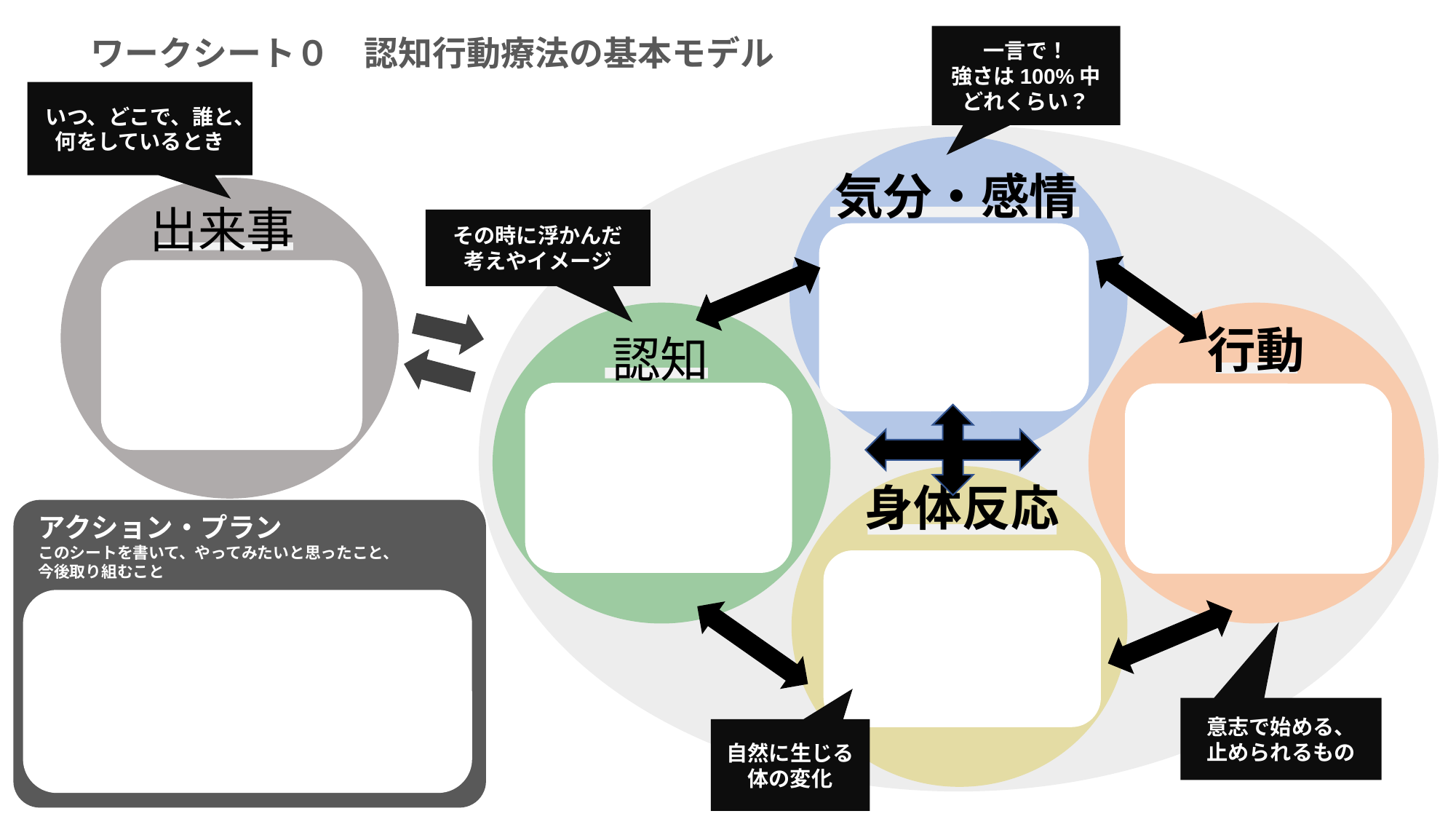

ワークシート０　認知行動療法の基本モデル
一言で！
強さは100%中
どれくらい？
いつ、どこで、誰と、
何をしているとき

気分・感情

出来事

その時に浮かんだ
考えやイメージ

行動
認知

身体反応

アクション・プラン
このシートを書いて、やってみたいと思ったこと、
今後取り組むこと

意志で始める、
止められるもの
自然に生じる
体の変化